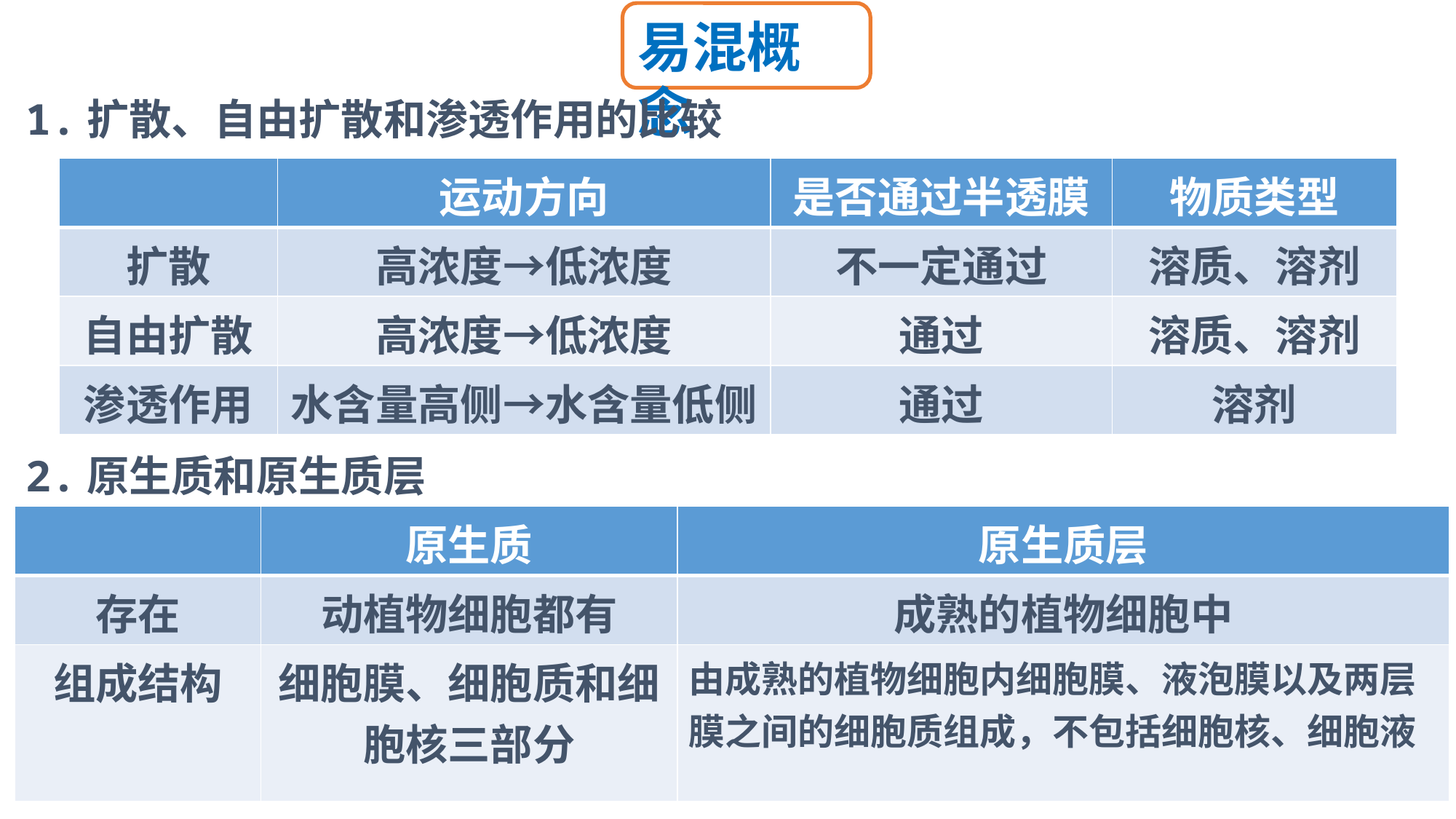

易混概念
1.扩散、自由扩散和渗透作用的比较
|  | 运动方向 | 是否通过半透膜 | 物质类型 |
| --- | --- | --- | --- |
| 扩散 | 高浓度→低浓度 | 不一定通过 | 溶质、溶剂 |
| 自由扩散 | 高浓度→低浓度 | 通过 | 溶质、溶剂 |
| 渗透作用 | 水含量高侧→水含量低侧 | 通过 | 溶剂 |
2.原生质和原生质层
|  | 原生质 | 原生质层 |
| --- | --- | --- |
| 存在 | 动植物细胞都有 | 成熟的植物细胞中 |
| 组成结构 | 细胞膜、细胞质和细胞核三部分 | 由成熟的植物细胞内细胞膜、液泡膜以及两层膜之间的细胞质组成，不包括细胞核、细胞液 |